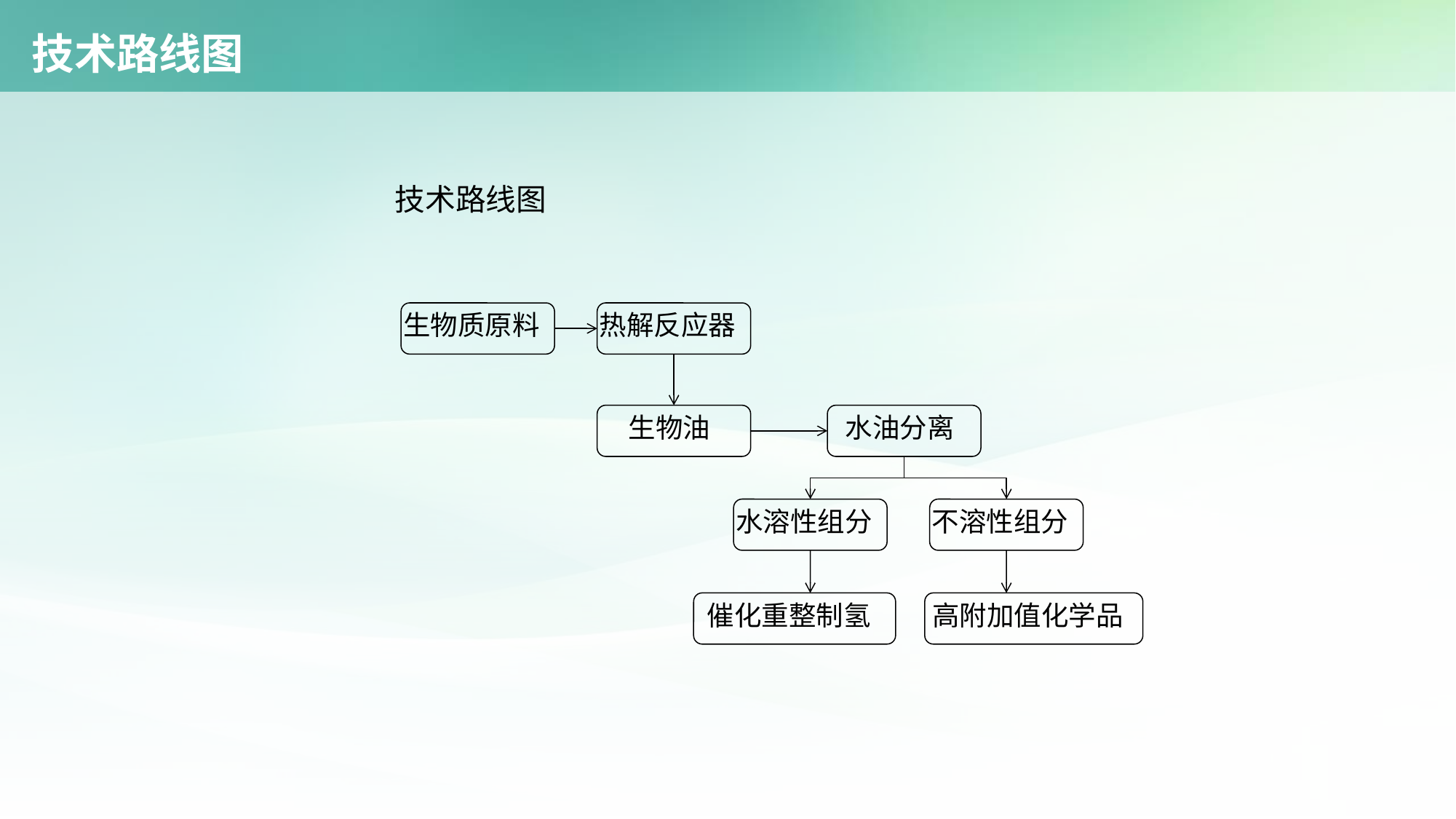

# 技术路线图
技术路线图
生物质原料

热解反应器

生物油

水油分离

水溶性组分

不溶性组分

催化重整制氢

高附加值化学品